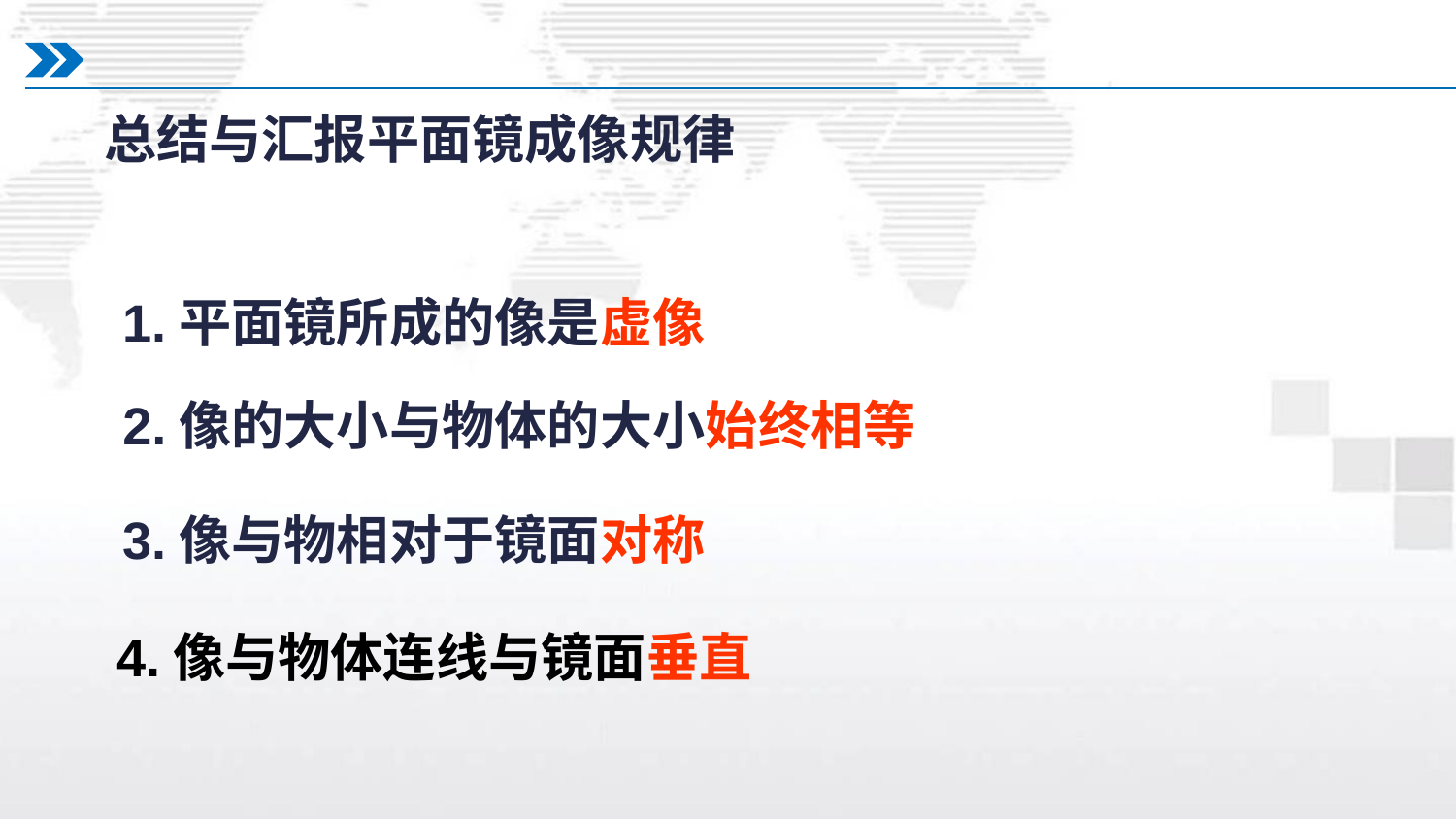

# 总结与汇报平面镜成像规律
1.平面镜所成的像是虚像
2.像的大小与物体的大小始终相等
3.像与物相对于镜面对称
4.像与物体连线与镜面垂直